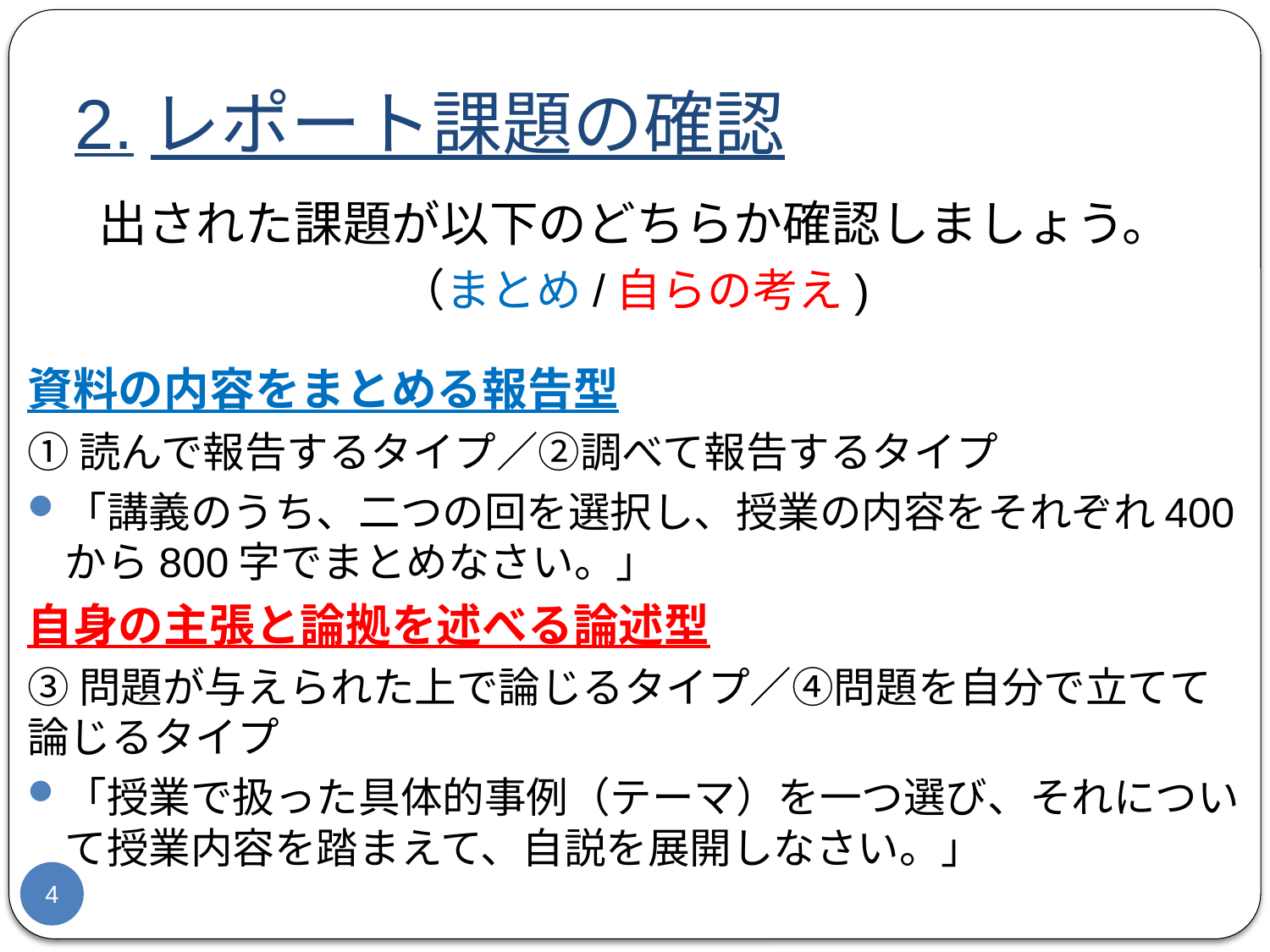

# 2.レポート課題の確認
出された課題が以下のどちらか確認しましょう。
（まとめ/自らの考え)

資料の内容をまとめる報告型
①読んで報告するタイプ／②調べて報告するタイプ
「講義のうち、二つの回を選択し、授業の内容をそれぞれ400から800字でまとめなさい。」
自身の主張と論拠を述べる論述型
③問題が与えられた上で論じるタイプ／④問題を自分で立てて論じるタイプ
「授業で扱った具体的事例（テーマ）を一つ選び、それについて授業内容を踏まえて、自説を展開しなさい。」
4